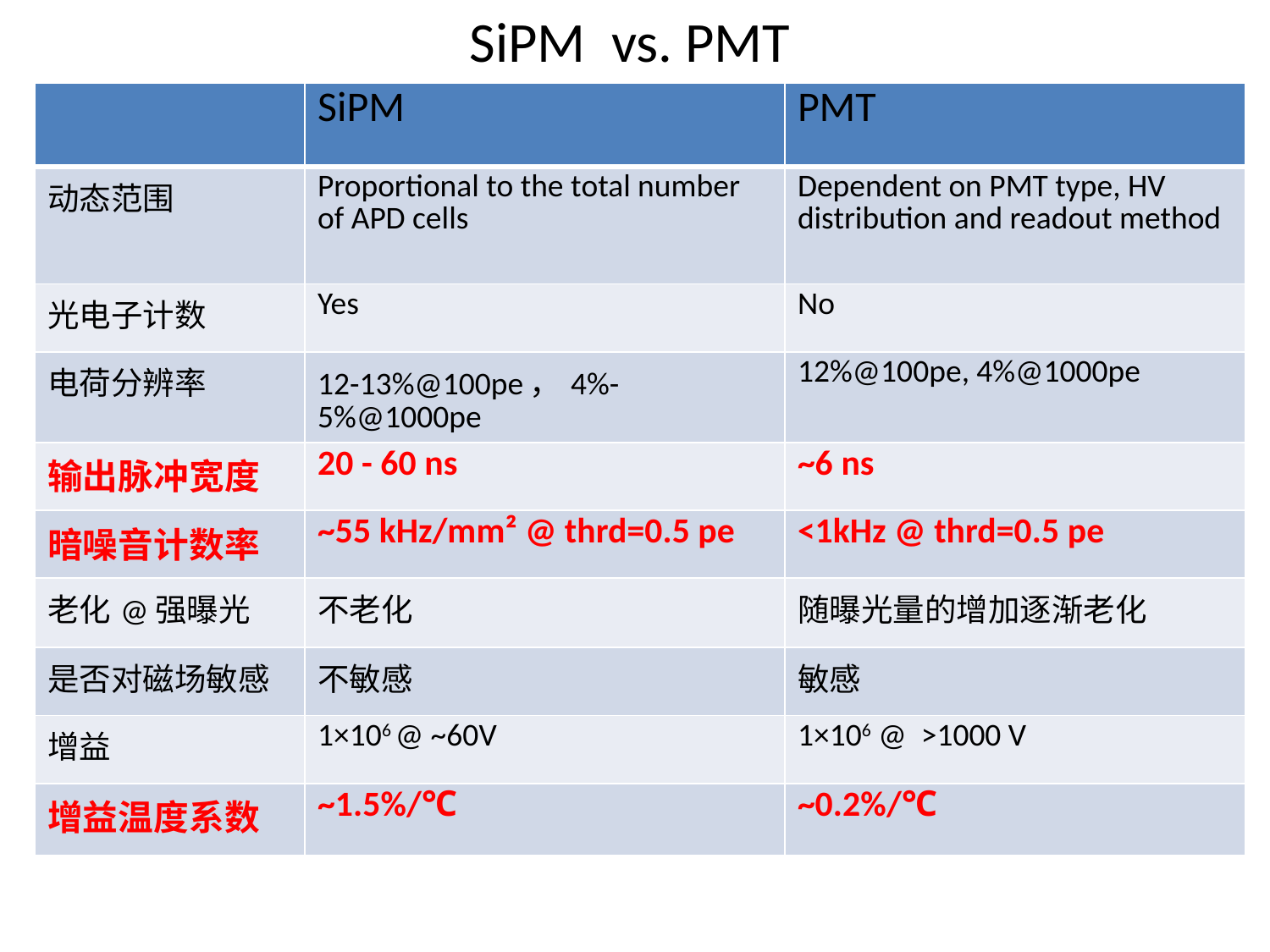

SiPM  vs. PMT
|  | SiPM | PMT |
| --- | --- | --- |
| 动态范围 | Proportional to the total number of APD cells | Dependent on PMT type, HV distribution and readout method |
| 光电子计数 | Yes | No |
| 电荷分辨率 | 12-13%@100pe，4%-5%@1000pe | 12%@100pe, 4%@1000pe |
| 输出脉冲宽度 | 20 - 60 ns | ~6 ns |
| 暗噪音计数率 | ~55 kHz/mm² @ thrd=0.5 pe | <1kHz @ thrd=0.5 pe |
| 老化@强曝光 | 不老化 | 随曝光量的增加逐渐老化 |
| 是否对磁场敏感 | 不敏感 | 敏感 |
| 增益 | 1×106 @ ~60V | 1×106 @ >1000 V |
| 增益温度系数 | ~1.5%/℃ | ~0.2%/℃ |